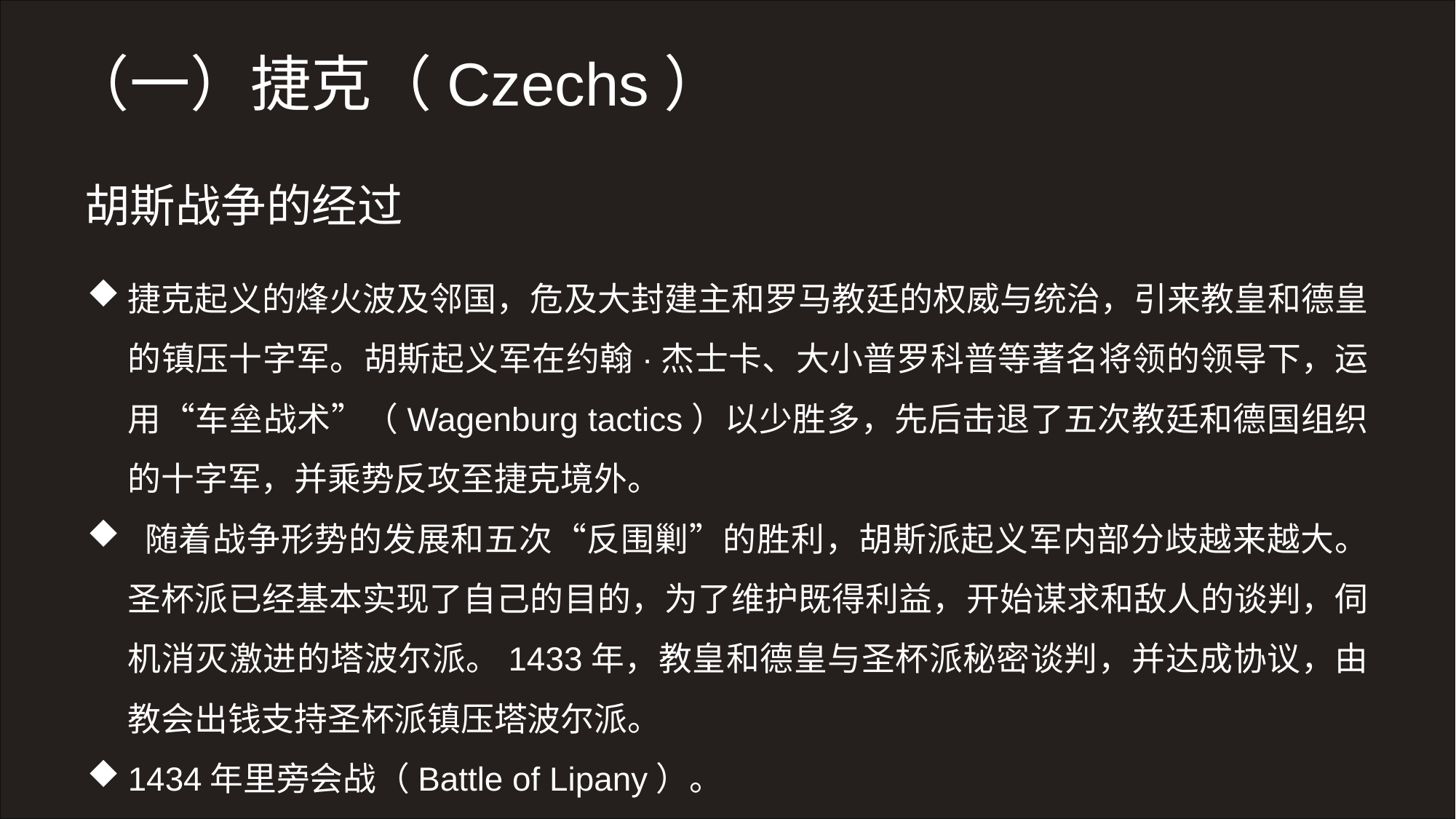

（一）捷克（Czechs）
胡斯战争的经过
捷克起义的烽火波及邻国，危及大封建主和罗马教廷的权威与统治，引来教皇和德皇的镇压十字军。胡斯起义军在约翰·杰士卡、大小普罗科普等著名将领的领导下，运用“车垒战术”（Wagenburg tactics）以少胜多，先后击退了五次教廷和德国组织的十字军，并乘势反攻至捷克境外。
 随着战争形势的发展和五次“反围剿”的胜利，胡斯派起义军内部分歧越来越大。圣杯派已经基本实现了自己的目的，为了维护既得利益，开始谋求和敌人的谈判，伺机消灭激进的塔波尔派。1433年，教皇和德皇与圣杯派秘密谈判，并达成协议，由教会出钱支持圣杯派镇压塔波尔派。
1434年里旁会战（Battle of Lipany）。